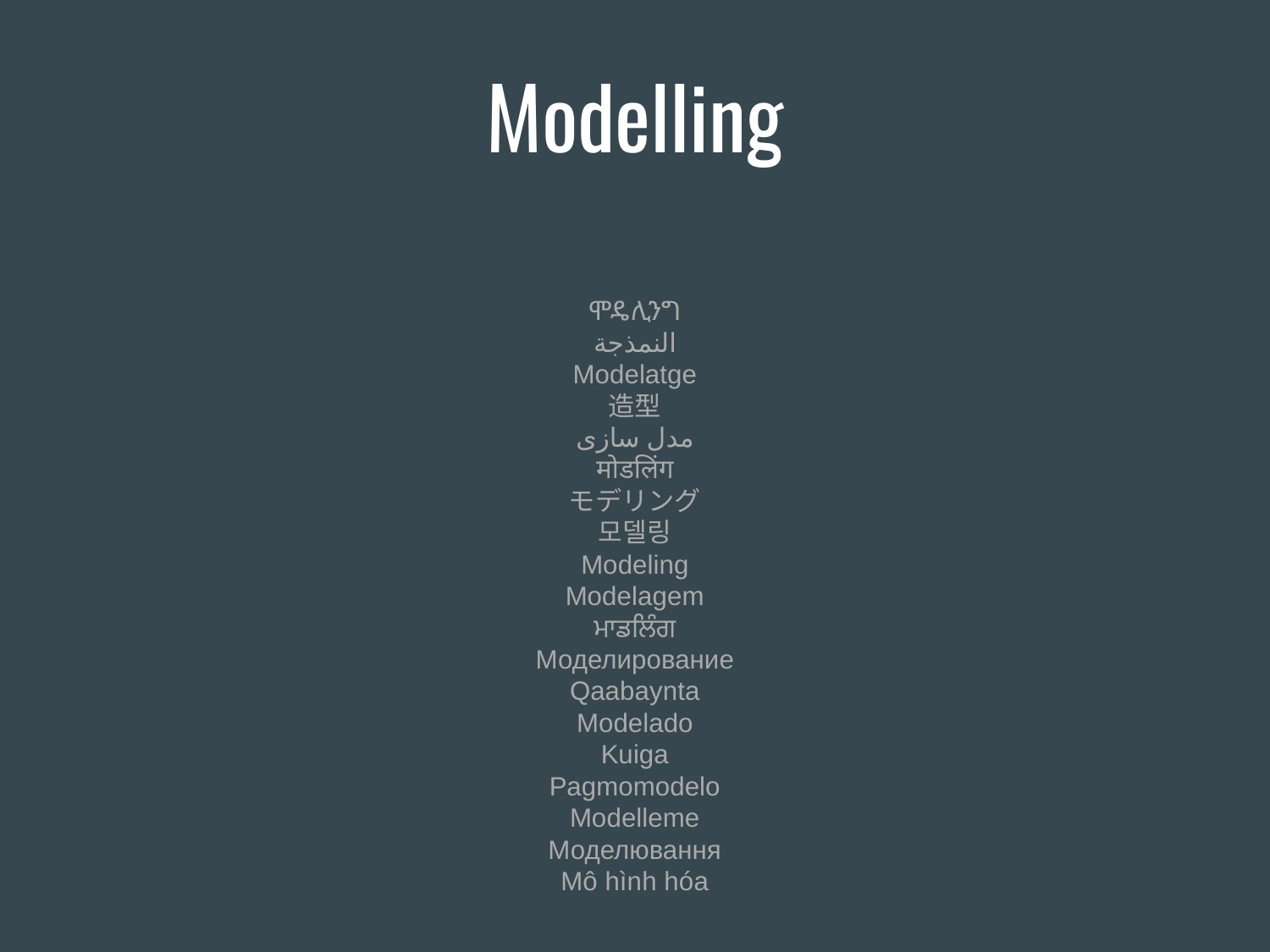

Modelling
ሞዴሊንግ
النمذجة
Modelatge
造型
مدل سازی
मोडलिंग
モデリング
모델링
Modeling
Modelagem
ਮਾਡਲਿੰਗ
Моделирование
Qaabaynta
Modelado
Kuiga
Pagmomodelo
Modelleme
Моделювання
Mô hình hóa